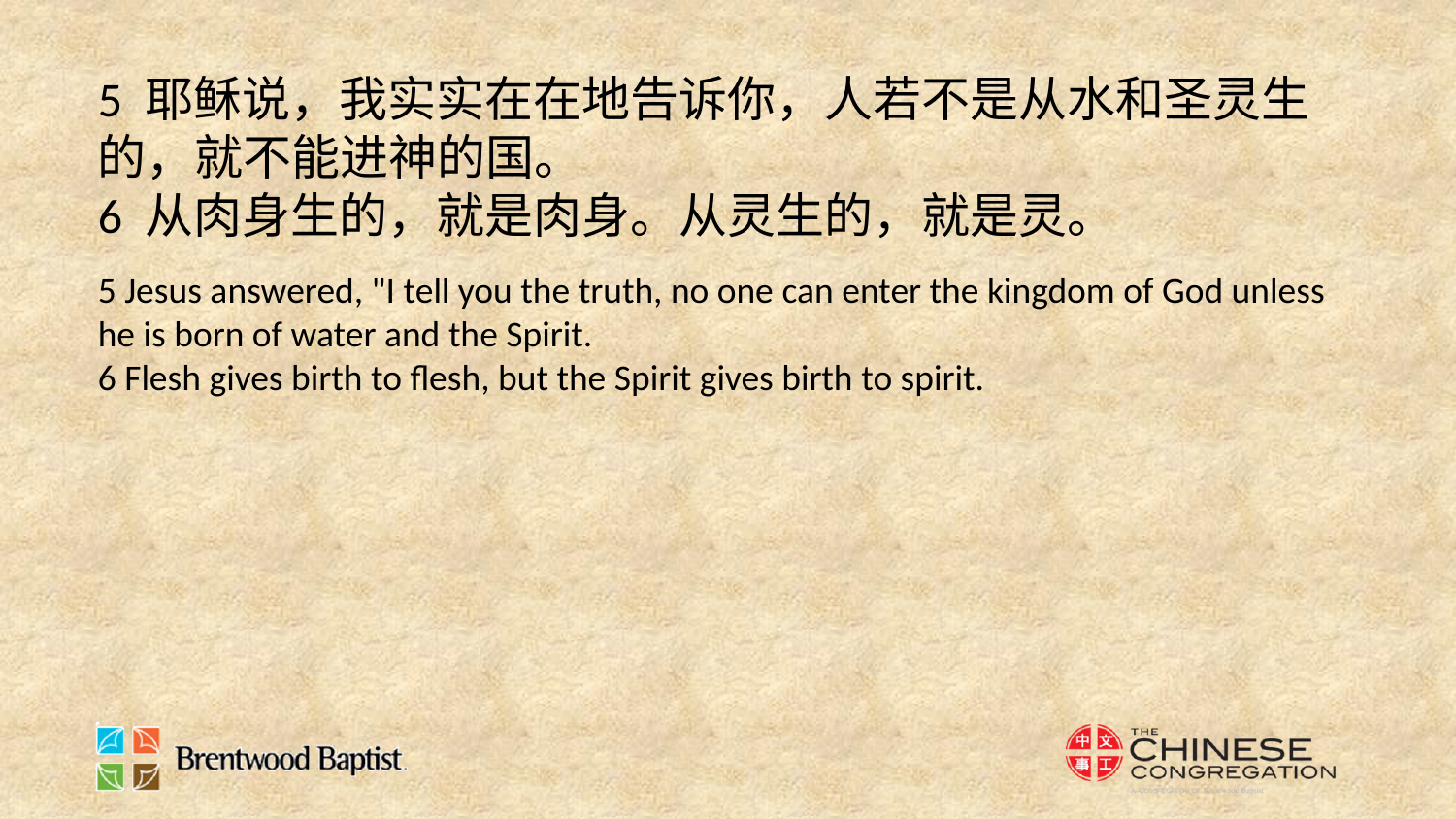

5 耶稣说，我实实在在地告诉你，人若不是从水和圣灵生的，就不能进神的国。
6 从肉身生的，就是肉身。从灵生的，就是灵。

5 Jesus answered, "I tell you the truth, no one can enter the kingdom of God unless he is born of water and the Spirit.
6 Flesh gives birth to flesh, but the Spirit gives birth to spirit.